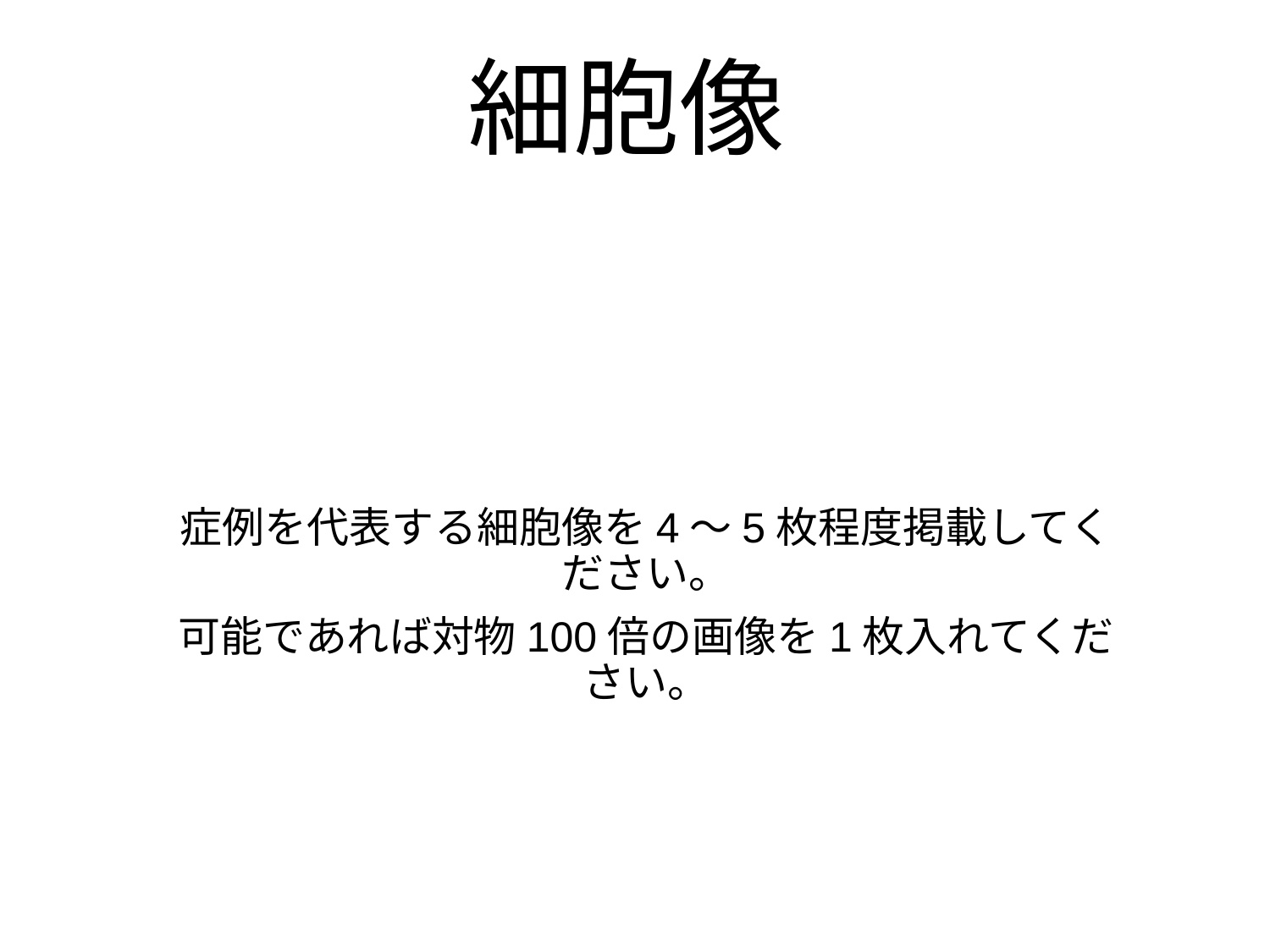

# 細胞像
症例を代表する細胞像を4～5枚程度掲載してください。
可能であれば対物100倍の画像を1枚入れてください。